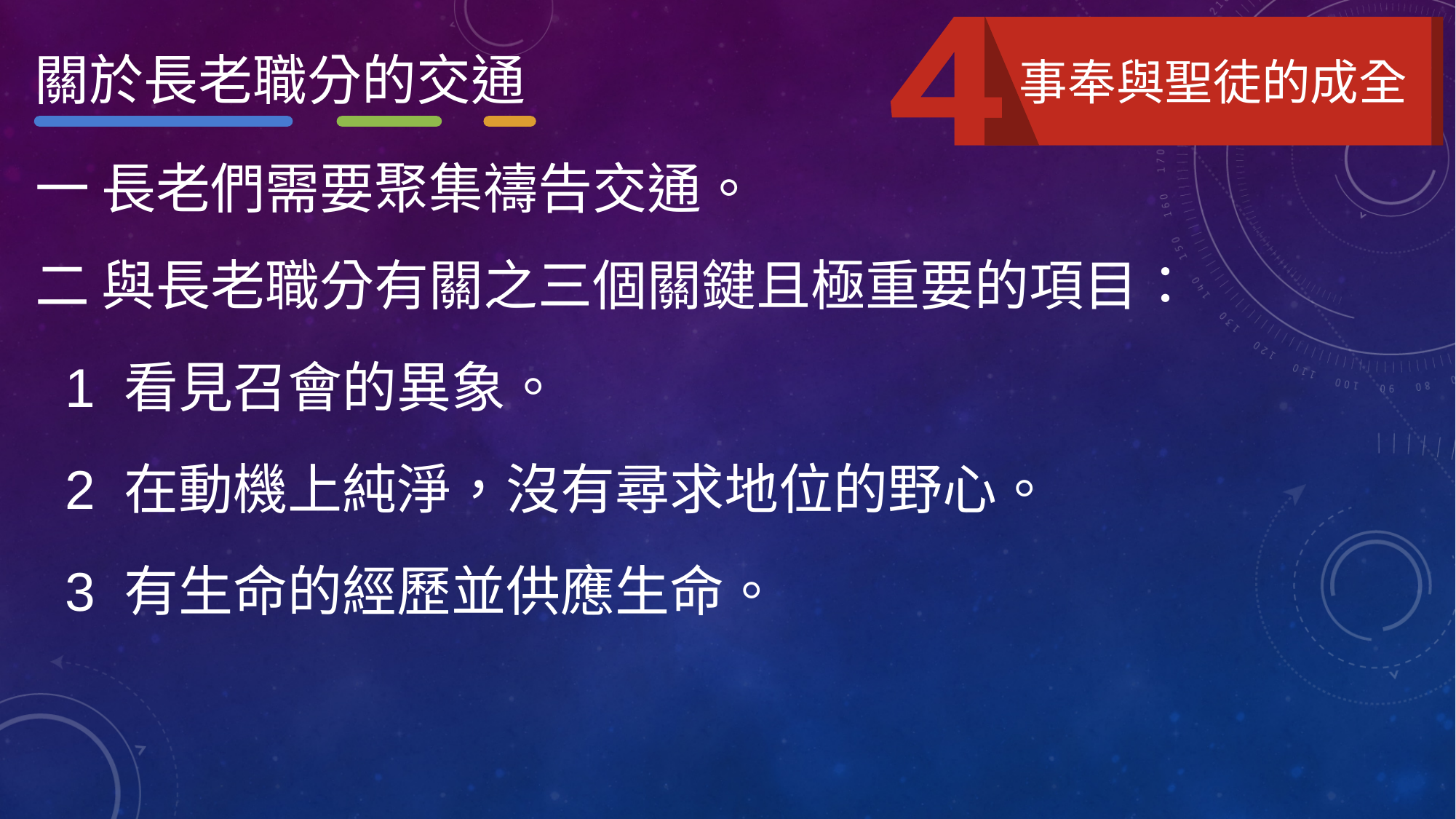

關於長老職分的交通
事奉與聖徒的成全

一 長老們需要聚集禱告交通。
二 與長老職分有關之三個關鍵且極重要的項目：
  1 看見召會的異象。
  2 在動機上純淨，沒有尋求地位的野心。
  3 有生命的經歷並供應生命。